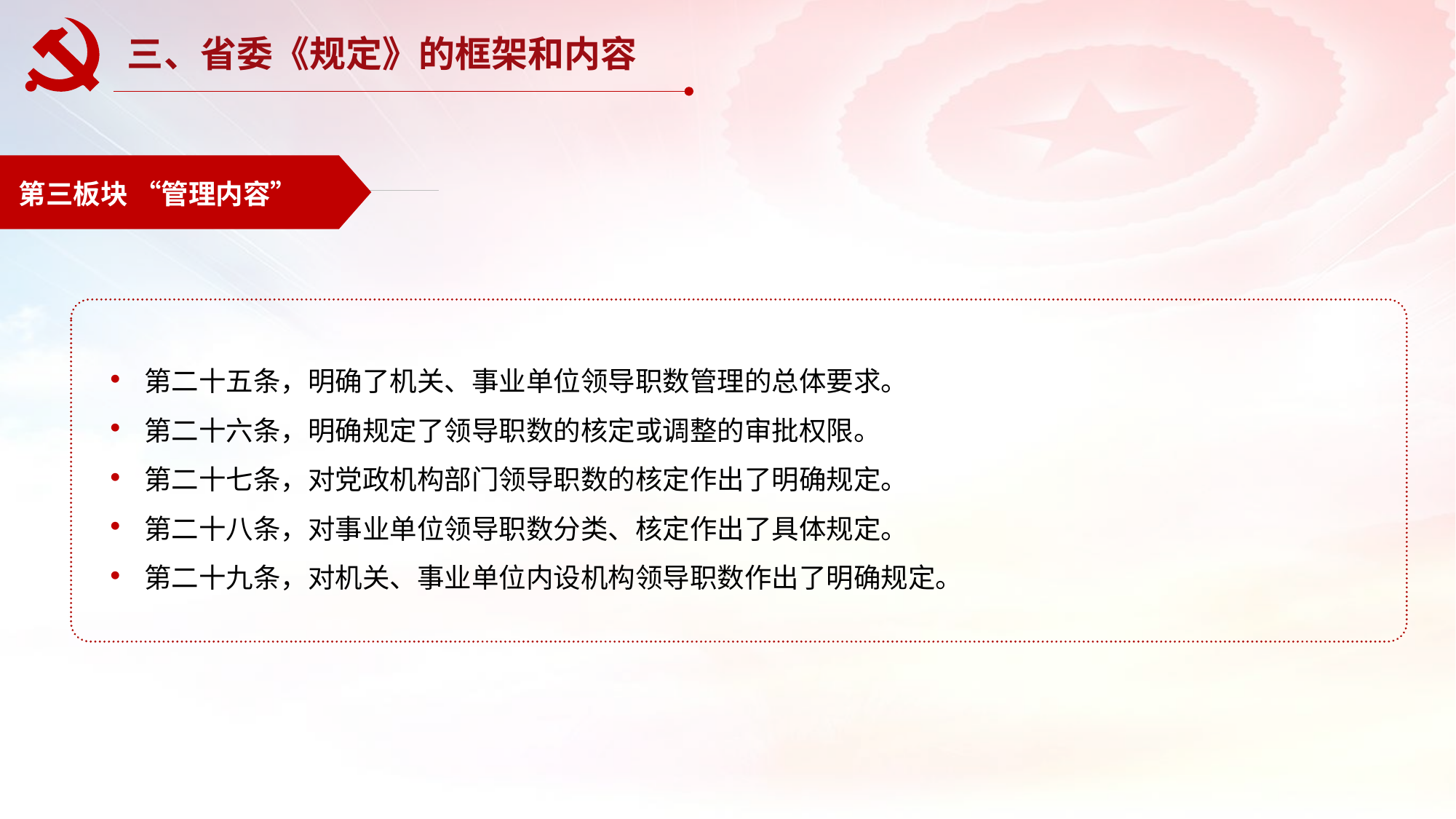

三、省委《规定》的框架和内容

第三板块 “管理内容”

第二十五条，明确了机关、事业单位领导职数管理的总体要求。
第二十六条，明确规定了领导职数的核定或调整的审批权限。
第二十七条，对党政机构部门领导职数的核定作出了明确规定。
第二十八条，对事业单位领导职数分类、核定作出了具体规定。
第二十九条，对机关、事业单位内设机构领导职数作出了明确规定。